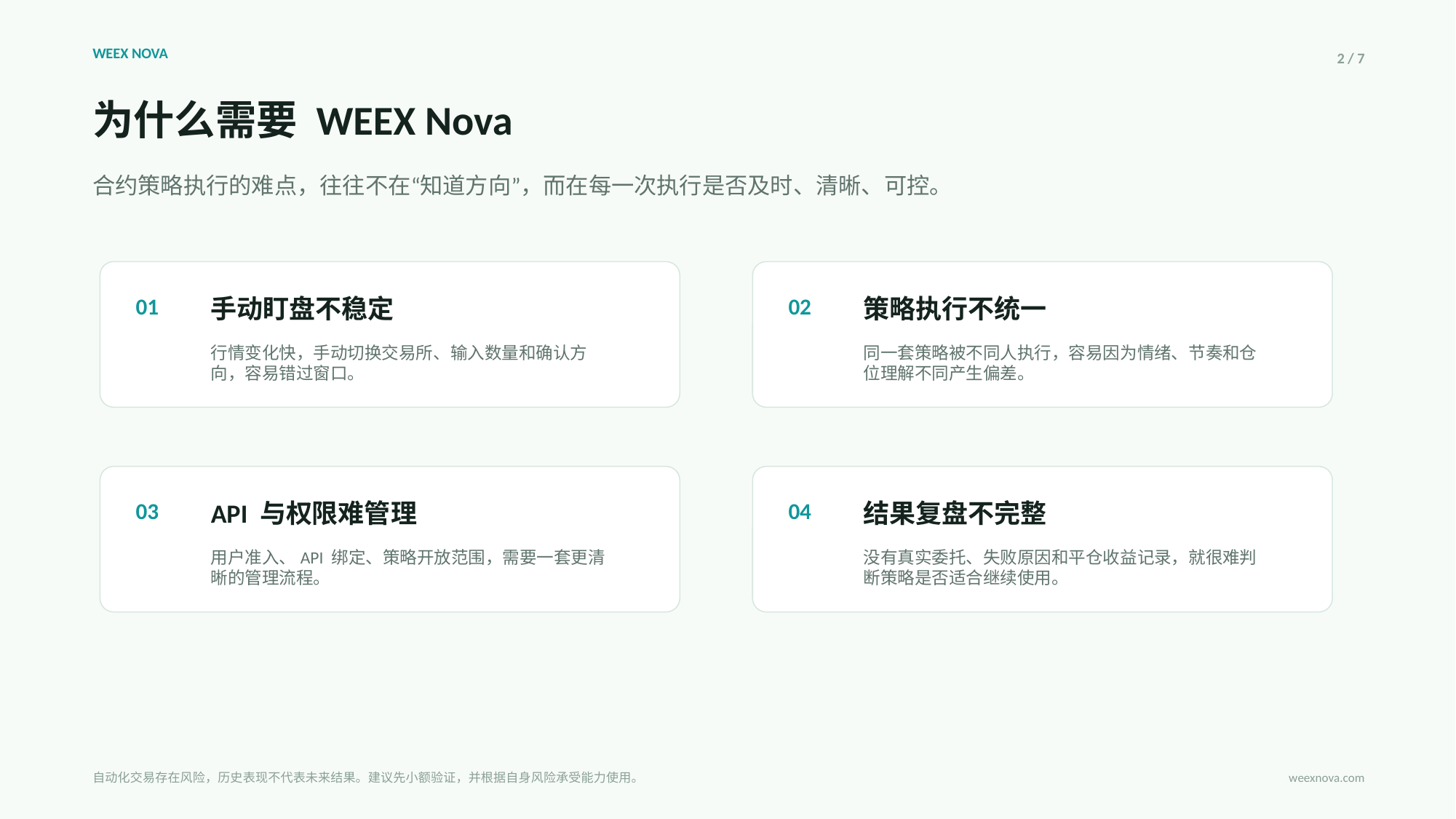

WEEX NOVA
2 / 7
为什么需要 WEEX Nova
合约策略执行的难点，往往不在“知道方向”，而在每一次执行是否及时、清晰、可控。

01
手动盯盘不稳定
02
策略执行不统一
行情变化快，手动切换交易所、输入数量和确认方向，容易错过窗口。
同一套策略被不同人执行，容易因为情绪、节奏和仓位理解不同产生偏差。

03
API 与权限难管理
04
结果复盘不完整
用户准入、API 绑定、策略开放范围，需要一套更清晰的管理流程。
没有真实委托、失败原因和平仓收益记录，就很难判断策略是否适合继续使用。
自动化交易存在风险，历史表现不代表未来结果。建议先小额验证，并根据自身风险承受能力使用。
weexnova.com